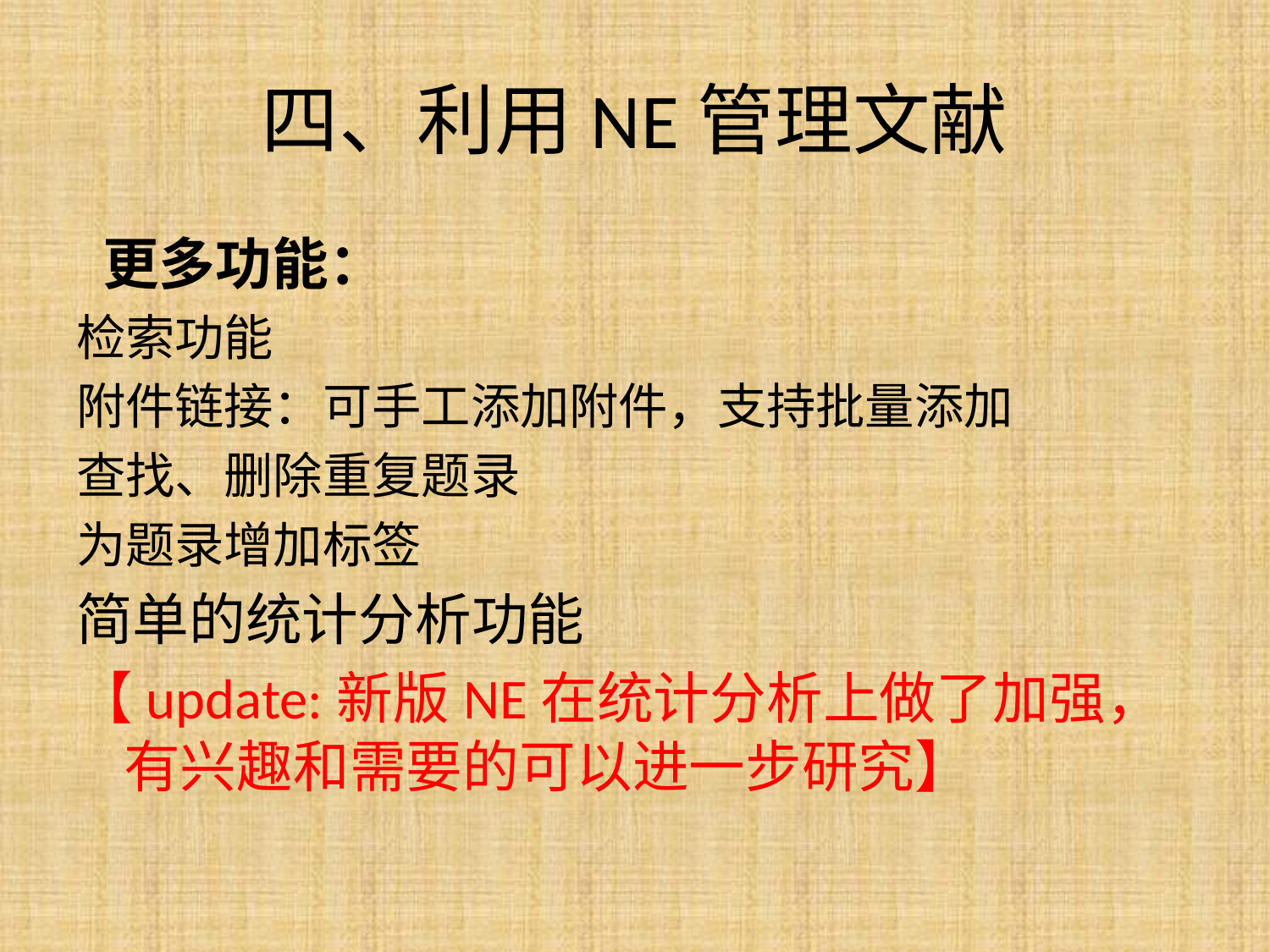

# 四、利用NE管理文献
 更多功能：
检索功能
附件链接：可手工添加附件，支持批量添加
查找、删除重复题录
为题录增加标签
简单的统计分析功能
【update:新版NE在统计分析上做了加强，有兴趣和需要的可以进一步研究】